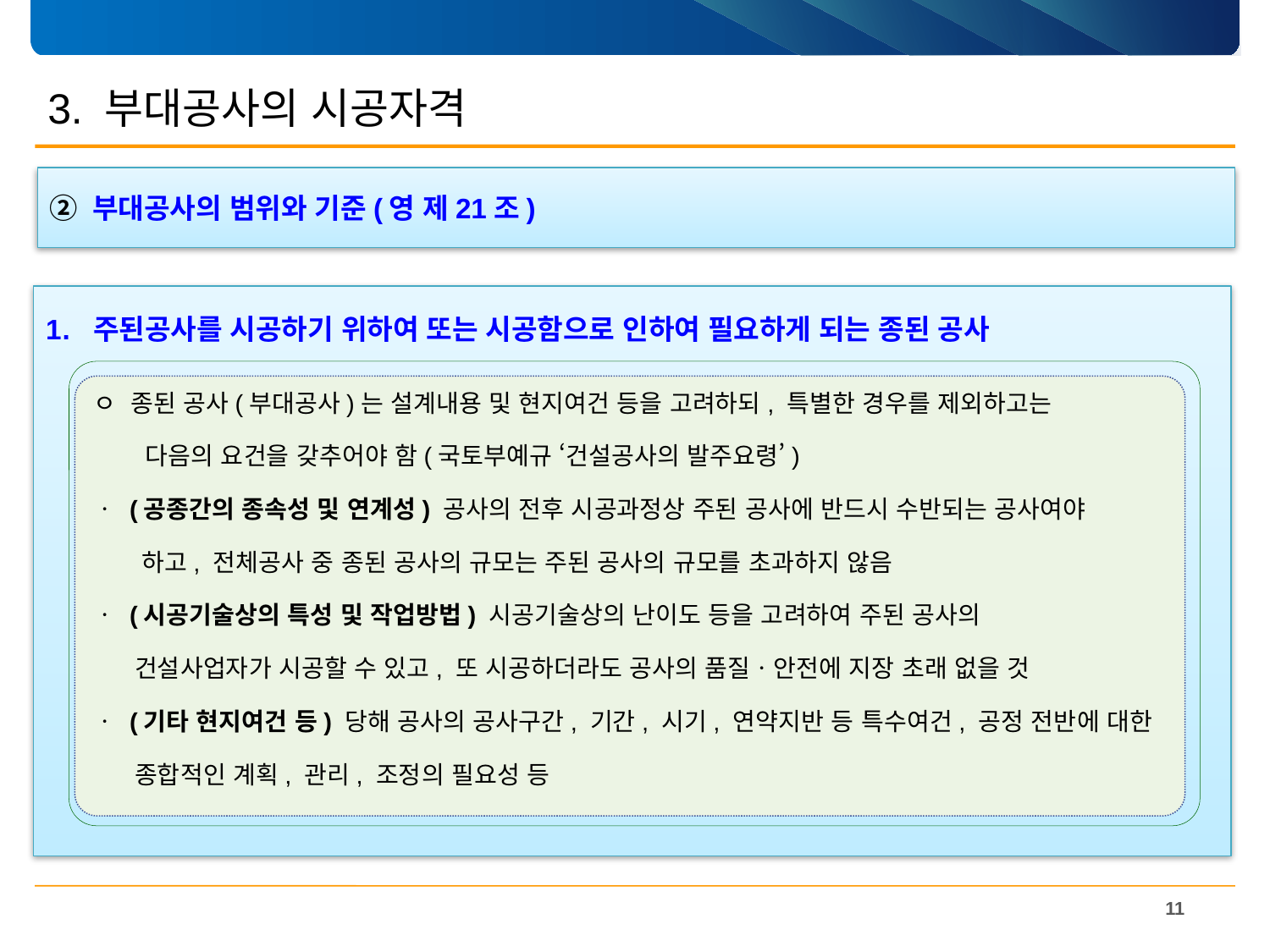

# 3. 부대공사의 시공자격
② 부대공사의 범위와 기준(영 제21조)

주된공사를 시공하기 위하여 또는 시공함으로 인하여 필요하게 되는 종된 공사

ㅇ  종된 공사(부대공사)는 설계내용 및 현지여건 등을 고려하되, 특별한 경우를 제외하고는

                        다음의 요건을 갖추어야 함(국토부예규 ‘건설공사의 발주요령’)

ㆍ (공종간의 종속성 및 연계성) 공사의 전후 시공과정상 주된 공사에 반드시 수반되는 공사여야

      하고, 전체공사 중 종된 공사의 규모는 주된 공사의 규모를 초과하지 않음

ㆍ (시공기술상의 특성 및 작업방법) 시공기술상의 난이도 등을 고려하여 주된 공사의

     건설사업자가 시공할 수 있고, 또 시공하더라도 공사의 품질ㆍ안전에 지장 초래 없을 것

ㆍ (기타 현지여건 등) 당해 공사의 공사구간, 기간, 시기, 연약지반 등 특수여건, 공정 전반에 대한

     종합적인 계획, 관리, 조정의 필요성 등